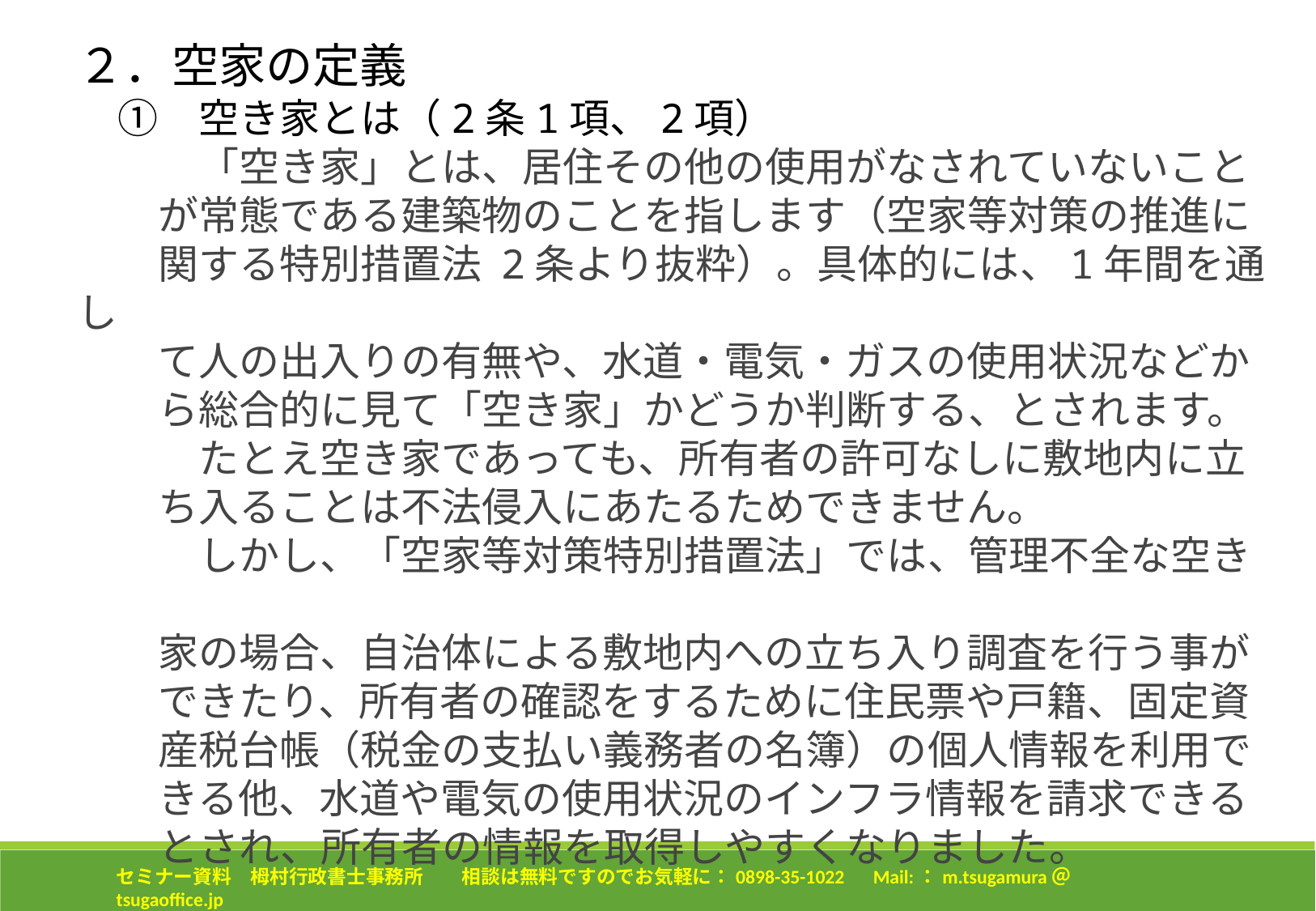

２．空家の定義
　①　空き家とは（2条1項、2項）
　　　「空き家」とは、居住その他の使用がなされていないこと
　　が常態である建築物のことを指します（空家等対策の推進に
　　関する特別措置法 2条より抜粋）。具体的には、1年間を通し
　　て人の出入りの有無や、水道・電気・ガスの使用状況などか
　　ら総合的に見て「空き家」かどうか判断する、とされます。
　　　たとえ空き家であっても、所有者の許可なしに敷地内に立
　　ち入ることは不法侵入にあたるためできません。
　　　しかし、「空家等対策特別措置法」では、管理不全な空き
　　家の場合、自治体による敷地内への立ち入り調査を行う事が
　　できたり、所有者の確認をするために住民票や戸籍、固定資
　　産税台帳（税金の支払い義務者の名簿）の個人情報を利用で
　　きる他、水道や電気の使用状況のインフラ情報を請求できる
　　とされ、所有者の情報を取得しやすくなりました。

セミナー資料　栂村行政書士事務所　　相談は無料ですのでお気軽に：0898-35-1022　Mail:：m.tsugamura＠tsugaoffice.jp